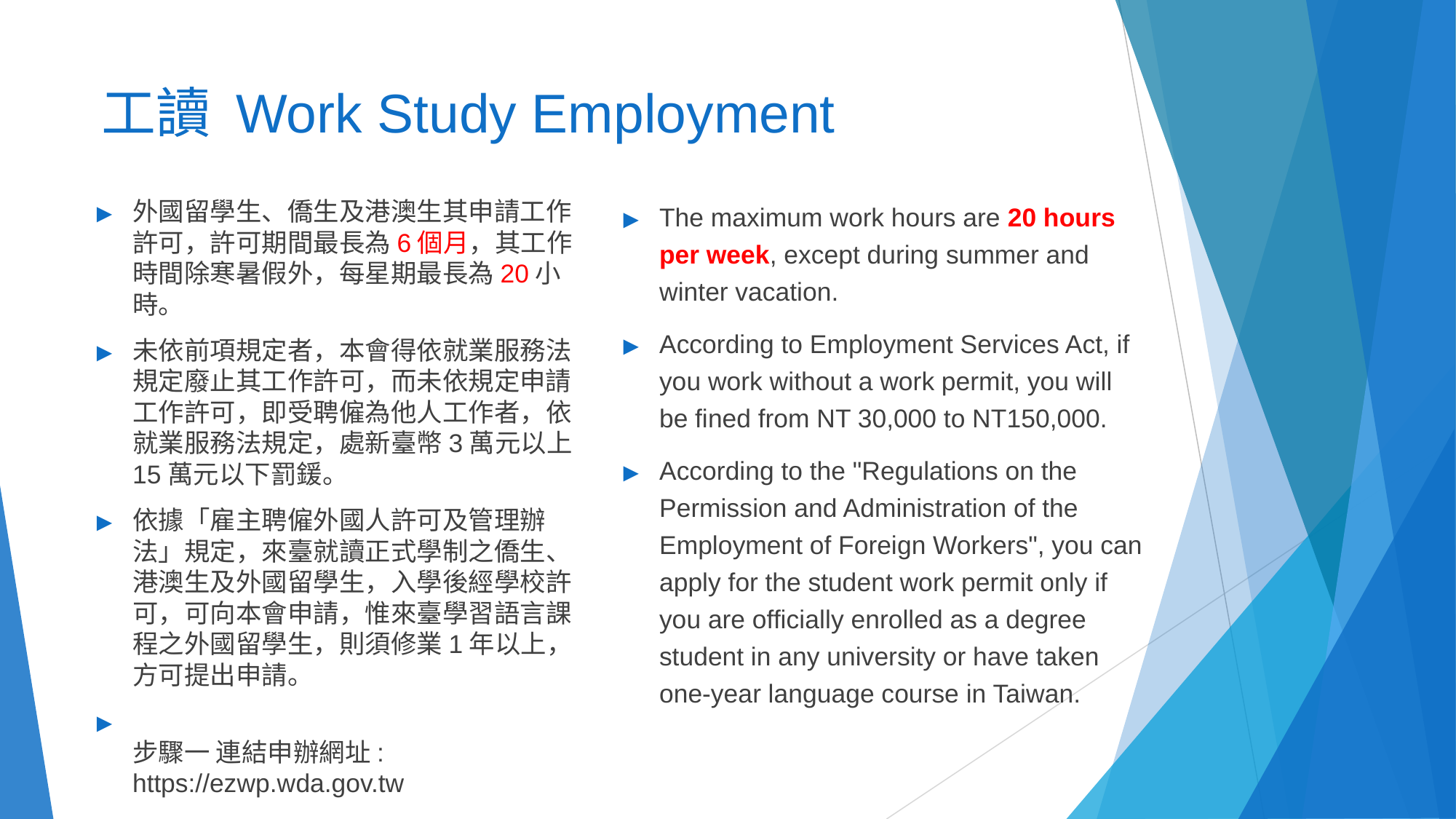

# 工讀 Work Study Employment
外國留學生、僑生及港澳生其申請工作許可，許可期間最長為6個月，其工作時間除寒暑假外，每星期最長為20小時。
未依前項規定者，本會得依就業服務法規定廢止其工作許可，而未依規定申請工作許可，即受聘僱為他人工作者，依就業服務法規定，處新臺幣3萬元以上15萬元以下罰鍰。
依據「雇主聘僱外國人許可及管理辦法」規定，來臺就讀正式學制之僑生、港澳生及外國留學生，入學後經學校許可，可向本會申請，惟來臺學習語言課程之外國留學生，則須修業1年以上，方可提出申請。
步驟一 連結申辦網址: https://ezwp.wda.gov.tw
The maximum work hours are 20 hours per week, except during summer and winter vacation.
According to Employment Services Act, if you work without a work permit, you will be fined from NT 30,000 to NT150,000.
According to the "Regulations on the Permission and Administration of the Employment of Foreign Workers", you can apply for the student work permit only if you are officially enrolled as a degree student in any university or have taken one-year language course in Taiwan.